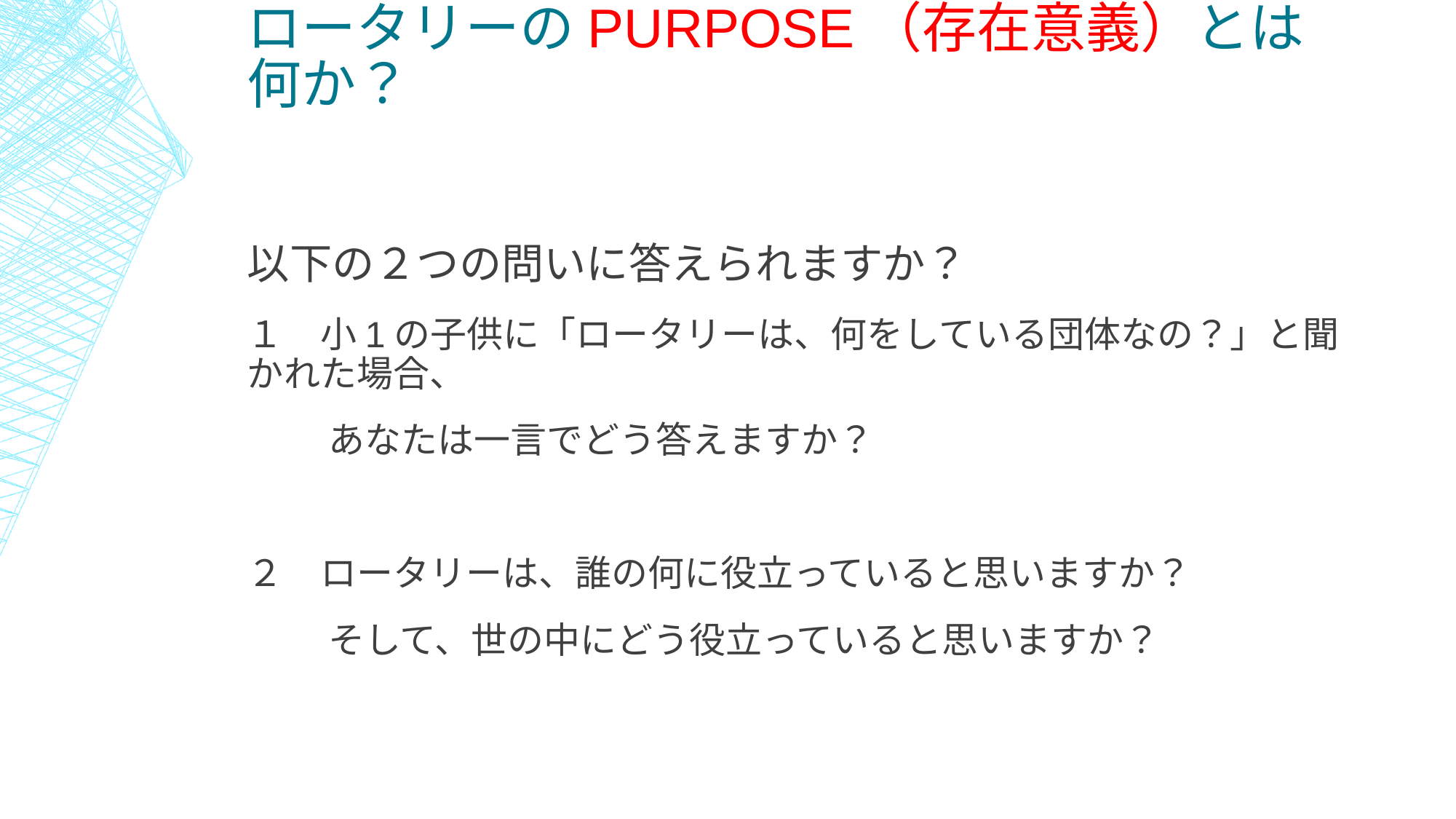

# ロータリーのpurpose（存在意義）とは何か？
以下の２つの問いに答えられますか？
１　小1の子供に「ロータリーは、何をしている団体なの？」と聞かれた場合、
　　 あなたは一言でどう答えますか？

２　ロータリーは、誰の何に役立っていると思いますか？
　 　そして、世の中にどう役立っていると思いますか？